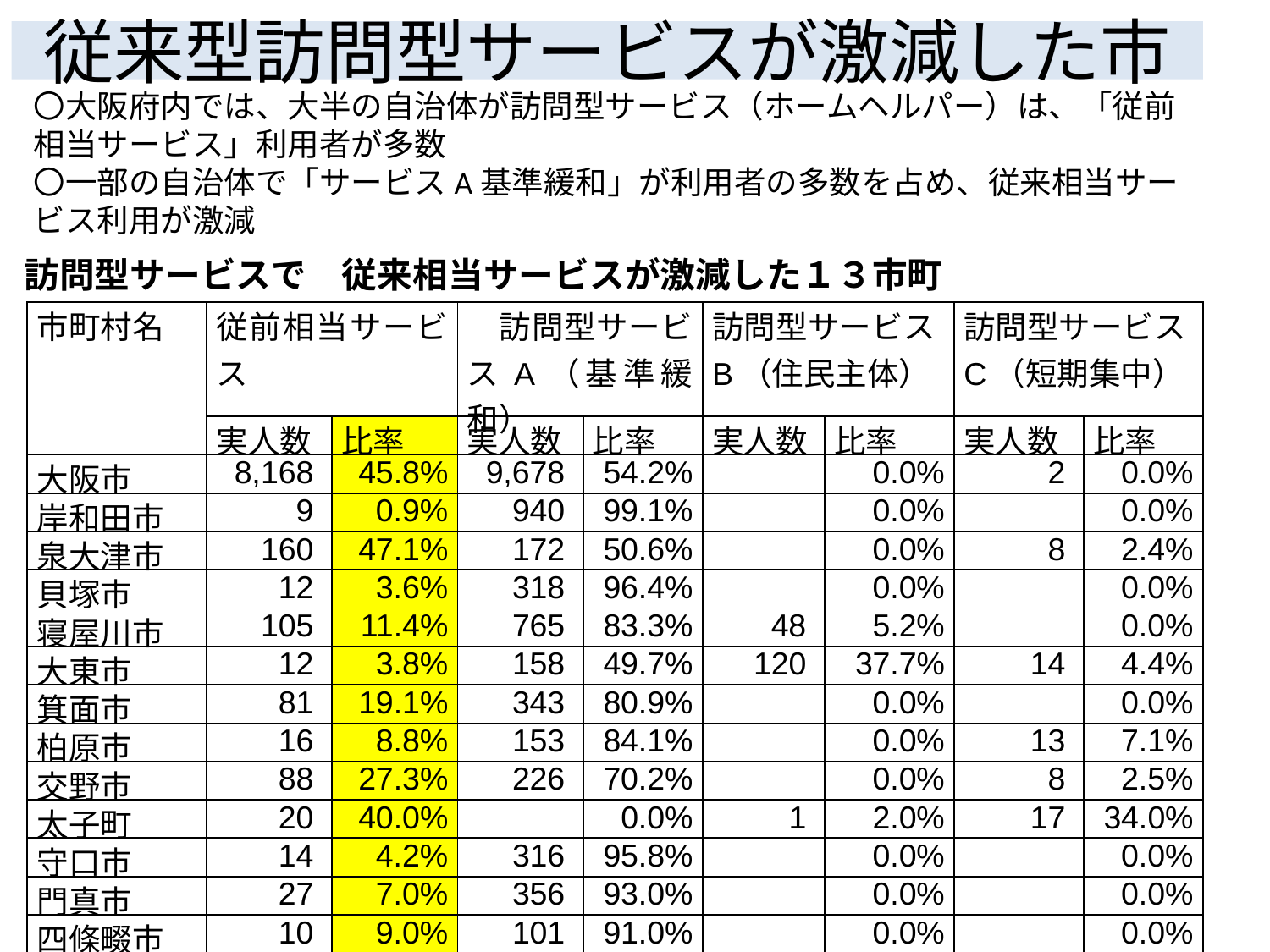

# 従来型訪問型サービスが激減した市
〇大阪府内では、大半の自治体が訪問型サービス（ホームヘルパー）は、「従前相当サービス」利用者が多数
〇一部の自治体で「サービスA基準緩和」が利用者の多数を占め、従来相当サービス利用が激減
訪問型サービスで　従来相当サービスが激減した１３市町
| 市町村名 | 従前相当サービス |  | 訪問型サービスA（基準緩和） |  | 訪問型サービスB（住民主体） |  | 訪問型サービスC（短期集中） |  |
| --- | --- | --- | --- | --- | --- | --- | --- | --- |
|  | 実人数 | 比率 | 実人数 | 比率 | 実人数 | 比率 | 実人数 | 比率 |
| 大阪市 | 8,168 | 45.8% | 9,678 | 54.2% |  | 0.0% | 2 | 0.0% |
| 岸和田市 | 9 | 0.9% | 940 | 99.1% |  | 0.0% |  | 0.0% |
| 泉大津市 | 160 | 47.1% | 172 | 50.6% |  | 0.0% | 8 | 2.4% |
| 貝塚市 | 12 | 3.6% | 318 | 96.4% |  | 0.0% |  | 0.0% |
| 寝屋川市 | 105 | 11.4% | 765 | 83.3% | 48 | 5.2% |  | 0.0% |
| 大東市 | 12 | 3.8% | 158 | 49.7% | 120 | 37.7% | 14 | 4.4% |
| 箕面市 | 81 | 19.1% | 343 | 80.9% |  | 0.0% |  | 0.0% |
| 柏原市 | 16 | 8.8% | 153 | 84.1% |  | 0.0% | 13 | 7.1% |
| 交野市 | 88 | 27.3% | 226 | 70.2% |  | 0.0% | 8 | 2.5% |
| 太子町 | 20 | 40.0% |  | 0.0% | 1 | 2.0% | 17 | 34.0% |
| 守口市 | 14 | 4.2% | 316 | 95.8% |  | 0.0% |  | 0.0% |
| 門真市 | 27 | 7.0% | 356 | 93.0% |  | 0.0% |  | 0.0% |
| 四條畷市 | 10 | 9.0% | 101 | 91.0% |  | 0.0% |  | 0.0% |